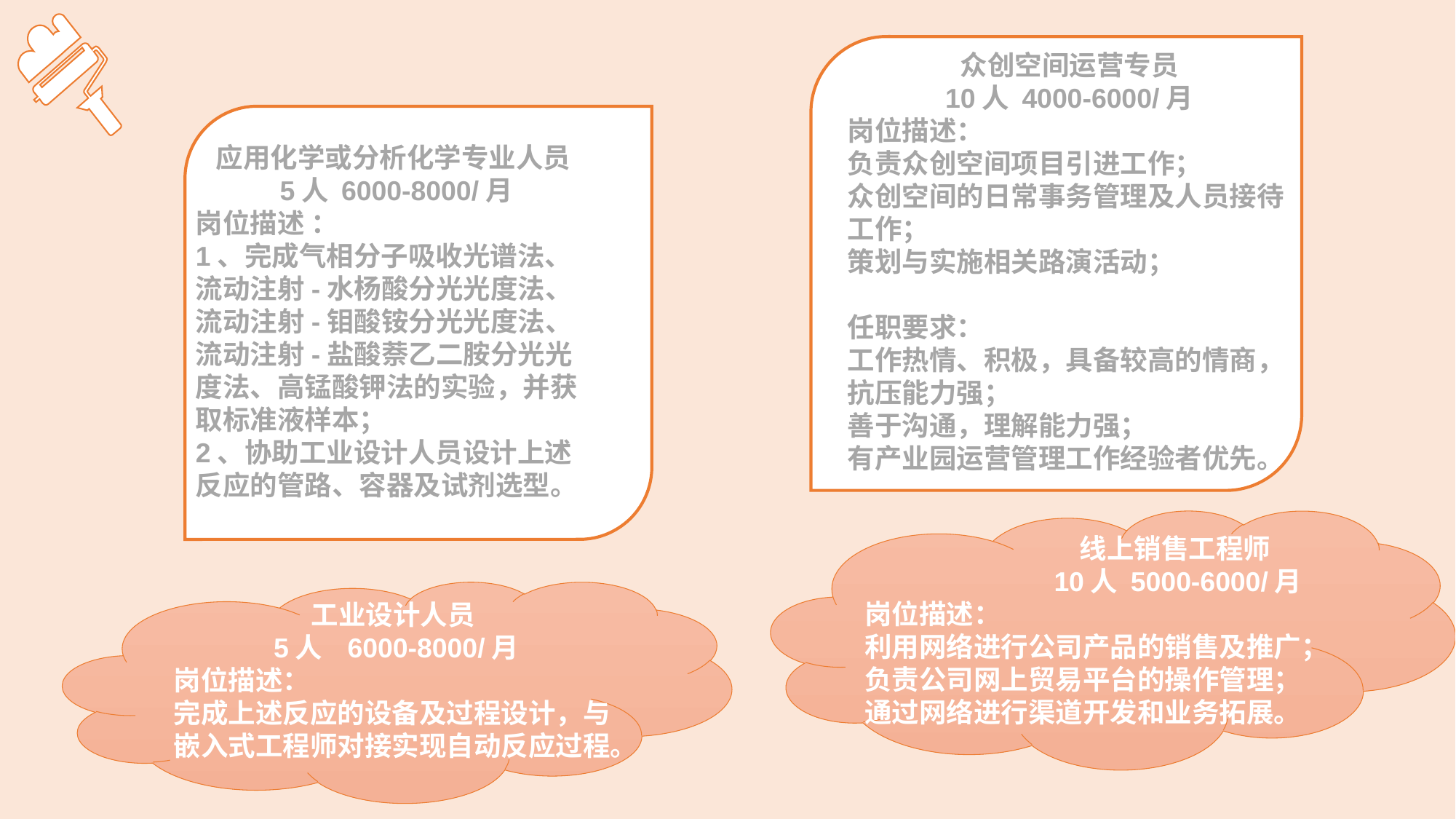

众创空间运营专员
10人 4000-6000/月
岗位描述：
负责众创空间项目引进工作；
众创空间的日常事务管理及人员接待工作；
策划与实施相关路演活动；

任职要求：
工作热情、积极，具备较高的情商，抗压能力强；
善于沟通，理解能力强；
有产业园运营管理工作经验者优先。

应用化学或分析化学专业人员
5人 6000-8000/月
岗位描述 ：
1、完成气相分子吸收光谱法、流动注射-水杨酸分光光度法、流动注射-钼酸铵分光光度法、流动注射-盐酸萘乙二胺分光光度法、高锰酸钾法的实验，并获取标准液样本；
2、协助工业设计人员设计上述反应的管路、容器及试剂选型。

线上销售工程师
10人 5000-6000/月
岗位描述：
利用网络进行公司产品的销售及推广；
负责公司网上贸易平台的操作管理；
通过网络进行渠道开发和业务拓展。

工业设计人员
5人   6000-8000/月
岗位描述：
完成上述反应的设备及过程设计，与嵌入式工程师对接实现自动反应过程。